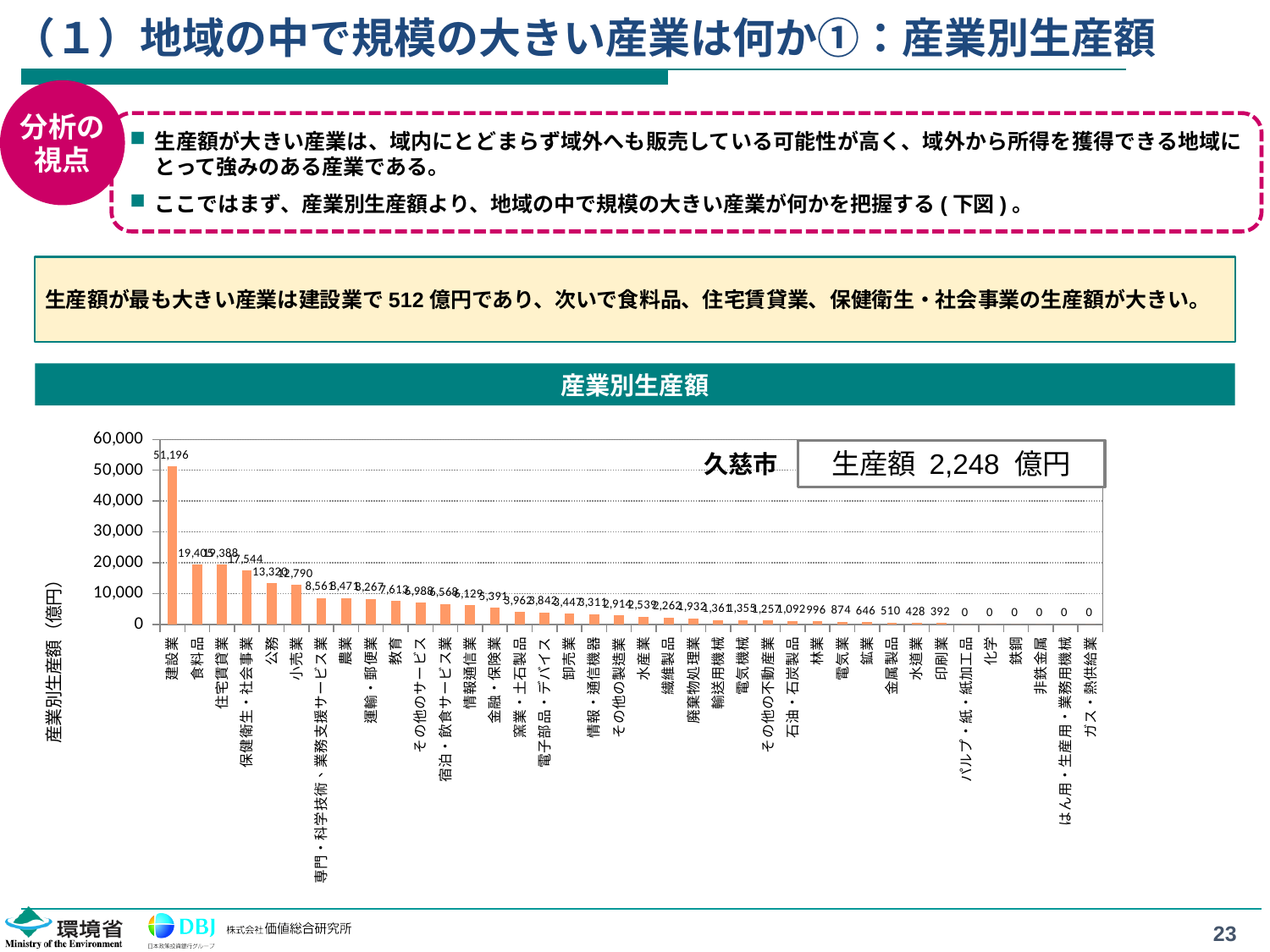

# （１）地域の中で規模の大きい産業は何か①：産業別生産額
分析の
視点
生産額が大きい産業は、域内にとどまらず域外へも販売している可能性が高く、域外から所得を獲得できる地域にとって強みのある産業である。
ここではまず、産業別生産額より、地域の中で規模の大きい産業が何かを把握する(下図)。
生産額が最も大きい産業は建設業で512億円であり、次いで食料品、住宅賃貸業、保健衛生・社会事業の生産額が大きい。
産業別生産額

### Chart

| Category | 久慈市 |
|---|---|
| 建設業 | 51196.23685754971 |
| 食料品 | 19404.613720598263 |
| 住宅賃貸業 | 19388.262263857683 |
| 保健衛生・社会事業 | 17543.909792367223 |
| 公務 | 13320.33635335196 |
| 小売業 | 12790.140376143097 |
| 専門・科学技術、業務支援サービス業 | 8561.130093111844 |
| 農業 | 8471.445684615128 |
| 運輸・郵便業 | 8267.18248966245 |
| 教育 | 7612.514084601233 |
| その他のサービス | 6987.646770872574 |
| 宿泊・飲食サービス業 | 6568.104610566712 |
| 情報通信業 | 6128.764924227431 |
| 金融・保険業 | 5390.831403483285 |
| 窯業・土石製品 | 3961.8421686285037 |
| 電子部品・デバイス | 3842.189870672715 |
| 卸売業 | 3447.133454705394 |
| 情報・通信機器 | 3311.3089668428142 |
| その他の製造業 | 2913.6765814172295 |
| 水産業 | 2539.1845113236673 |
| 繊維製品 | 2261.8847811215373 |
| 廃棄物処理業 | 1931.823213501983 |
| 輸送用機械 | 1360.6720097938037 |
| 電気機械 | 1354.818402285317 |
| その他の不動産業 | 1256.7867389338533 |
| 石油・石炭製品 | 1091.8967096327808 |
| 林業 | 996.3045067390996 |
| 電気業 | 874.2130038141256 |
| 鉱業 | 646.0428635012069 |
| 金属製品 | 510.42628366810254 |
| 水道業 | 428.1577934395992 |
| 印刷業 | 392.00170059220216 |
| パルプ・紙・紙加工品 | 0.0 |
| 化学 | 0.0 |
| 鉄鋼 | 0.0 |
| 非鉄金属 | 0.0 |
| はん用・生産用・業務用機械 | 0.0 |
| ガス・熱供給業 | 0.0 |
生産額 2,248 億円
久慈市
23